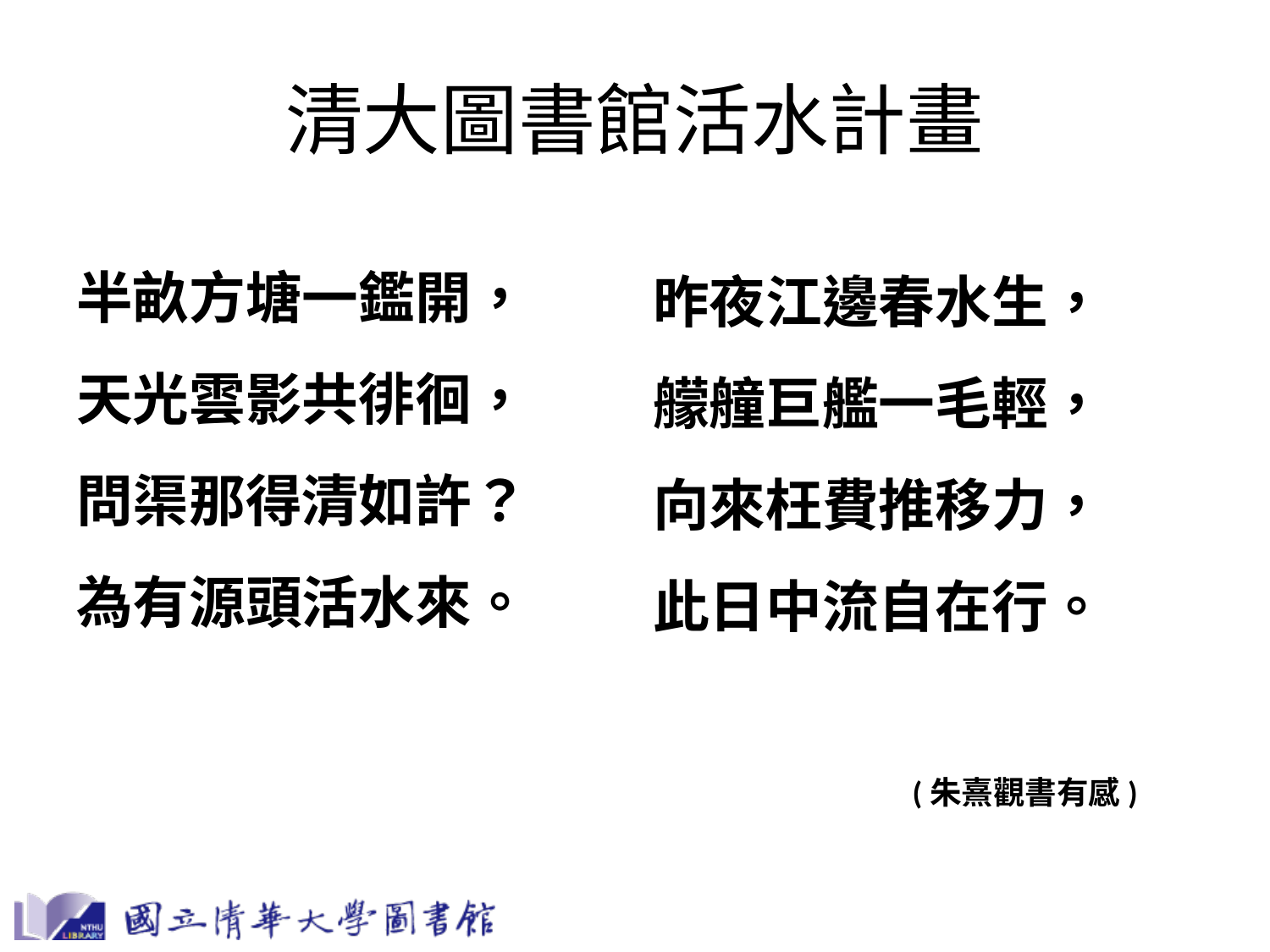

# 清大圖書館活水計畫
半畝方塘一鑑開，
天光雲影共徘徊，
問渠那得清如許？
為有源頭活水來。
昨夜江邊春水生，艨艟巨艦一毛輕，向來枉費推移力，此日中流自在行。
(朱熹觀書有感)